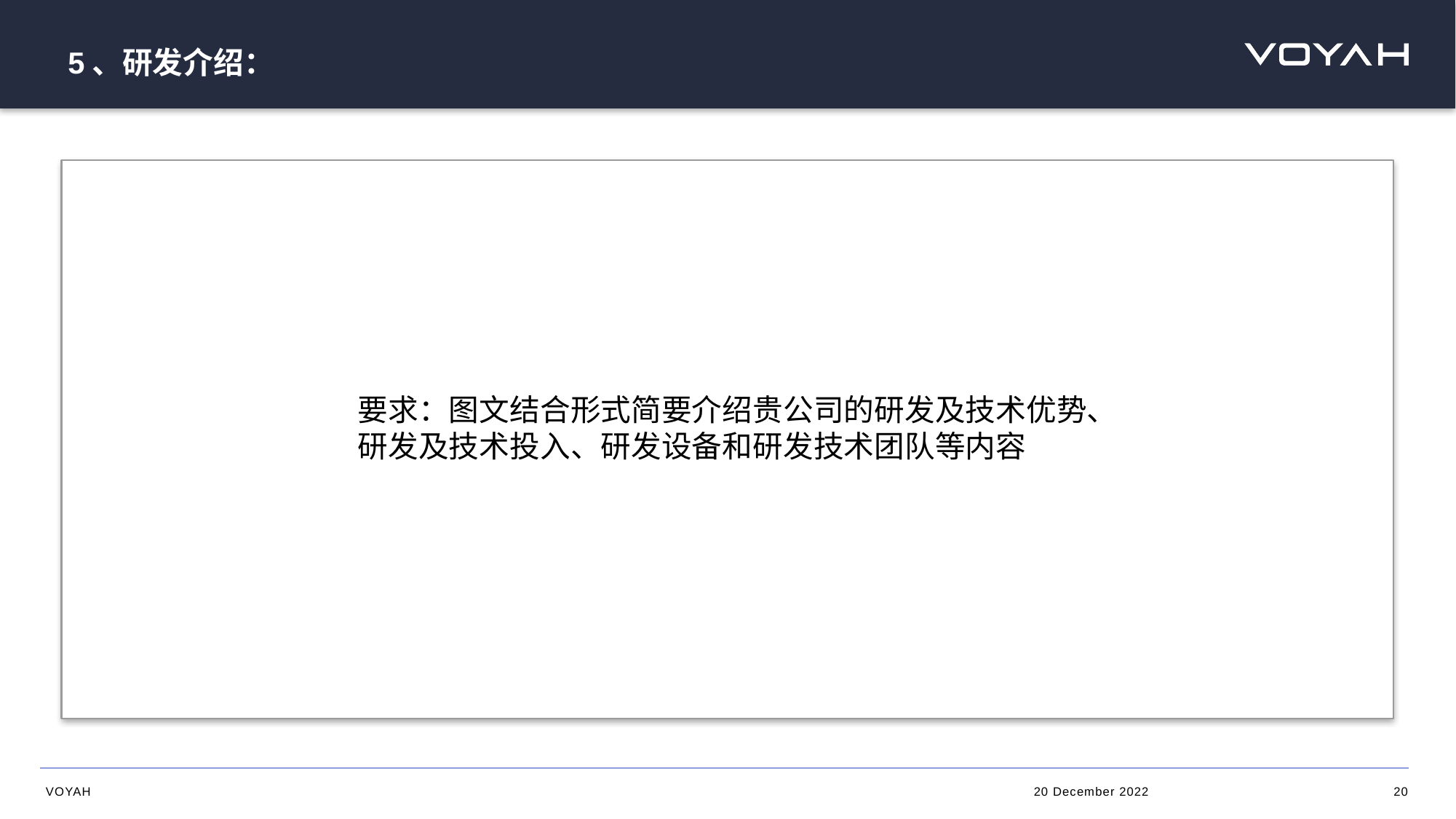

5、研发介绍：

要求：图文结合形式简要介绍贵公司的研发及技术优势、研发及技术投入、研发设备和研发技术团队等内容